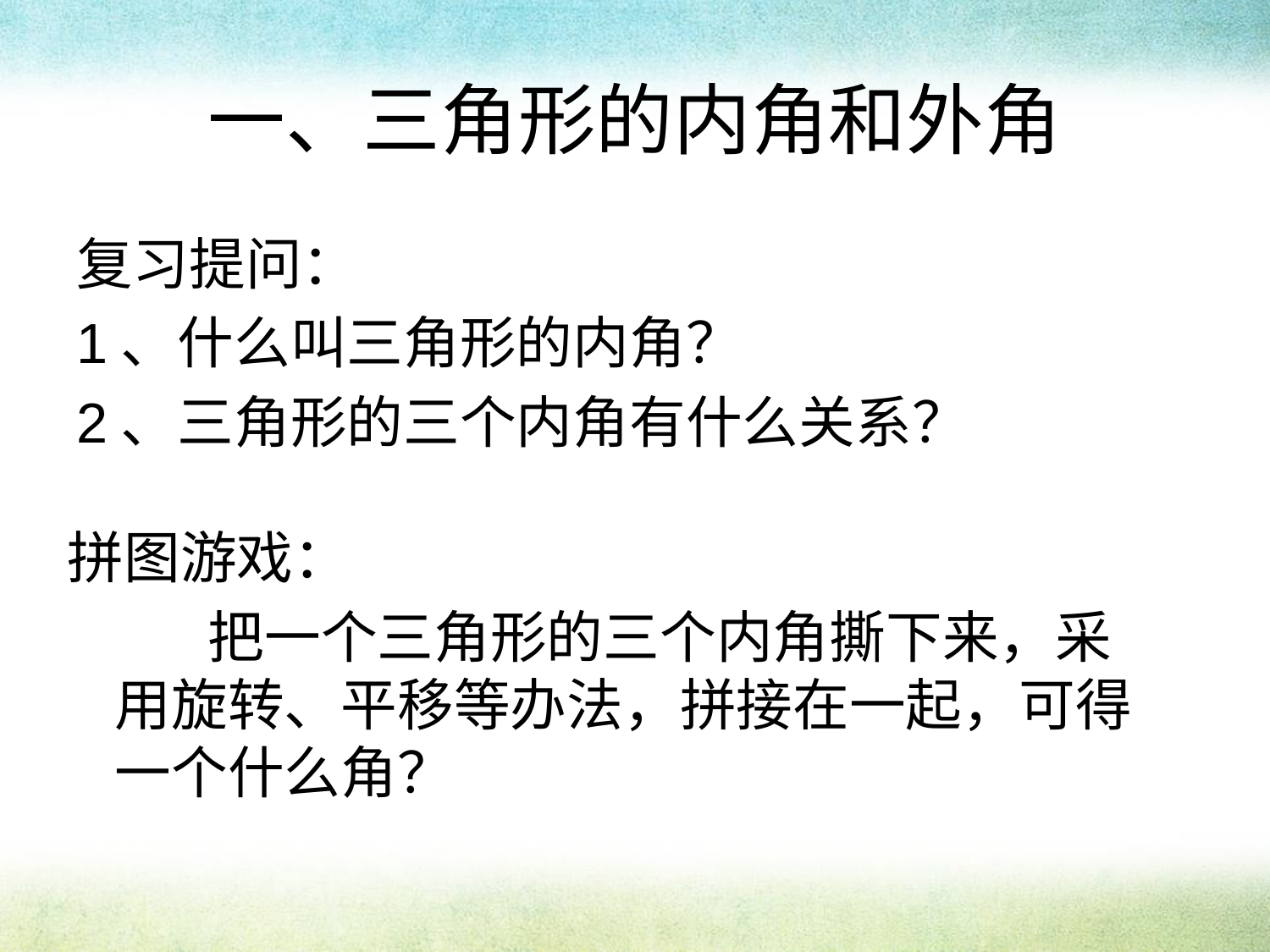

# 一、三角形的内角和外角
复习提问：
1、什么叫三角形的内角？
2、三角形的三个内角有什么关系？
拼图游戏：
          把一个三角形的三个内角撕下来，采用旋转、平移等办法，拼接在一起，可得一个什么角？